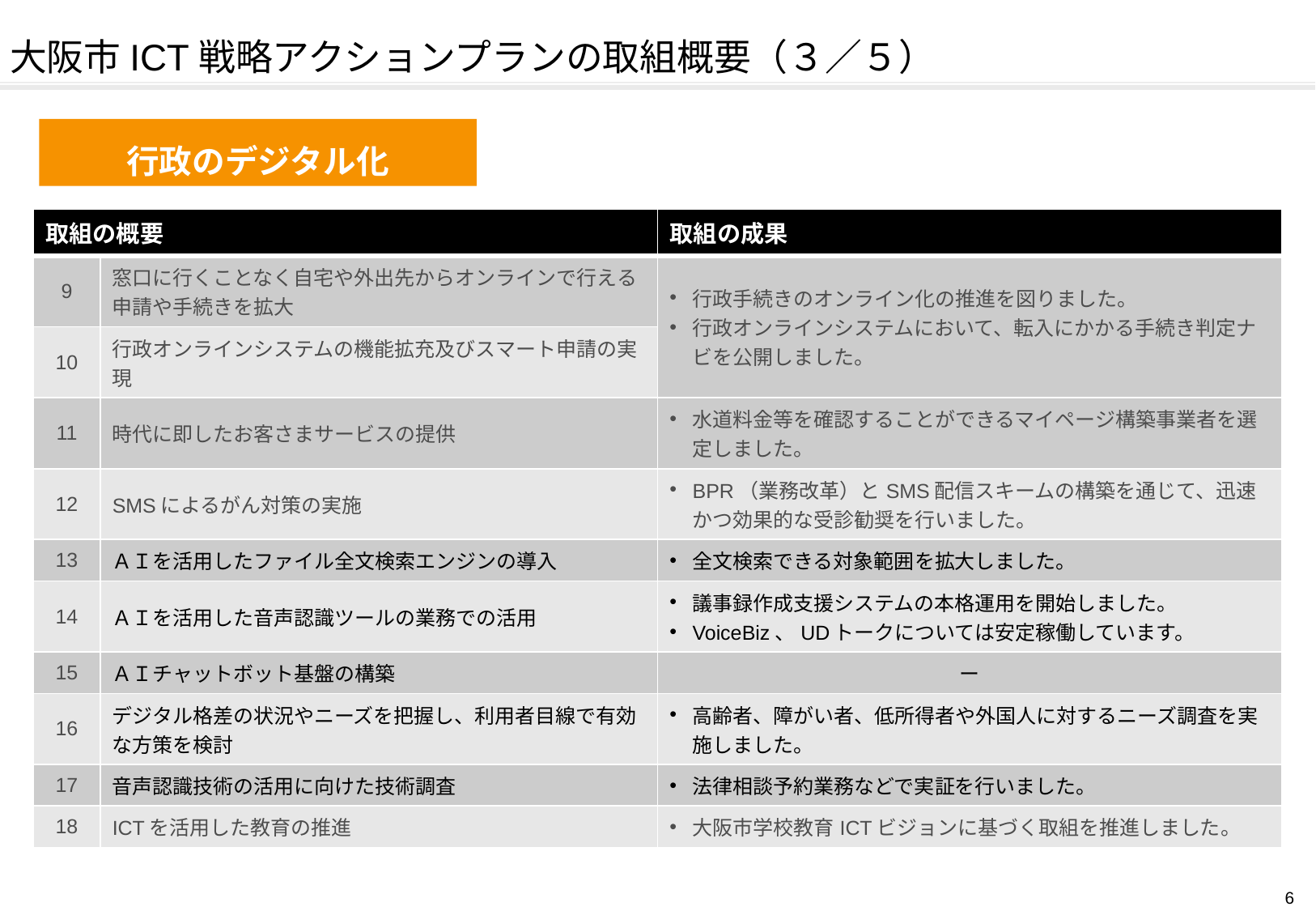

大阪市ICT戦略アクションプランの取組概要（３／５）
行政のデジタル化
| 取組の概要 |  | 取組の成果 |
| --- | --- | --- |
| 9 | 窓口に行くことなく自宅や外出先からオンラインで行える申請や手続きを拡大 | 行政手続きのオンライン化の推進を図りました。 行政オンラインシステムにおいて、転入にかかる手続き判定ナビを公開しました。 |
| 10 | 行政オンラインシステムの機能拡充及びスマート申請の実現 |  |
| 11 | 時代に即したお客さまサービスの提供 | 水道料金等を確認することができるマイページ構築事業者を選定しました。 |
| 12 | SMSによるがん対策の実施 | BPR（業務改革）とSMS配信スキームの構築を通じて、迅速かつ効果的な受診勧奨を行いました。 |
| 13 | ＡＩを活用したファイル全文検索エンジンの導入 | 全文検索できる対象範囲を拡大しました。 |
| 14 | ＡＩを活用した音声認識ツールの業務での活用 | 議事録作成支援システムの本格運用を開始しました。 VoiceBiz、UDトークについては安定稼働しています。 |
| 15 | ＡＩチャットボット基盤の構築 | ー |
| 16 | デジタル格差の状況やニーズを把握し、利用者目線で有効な方策を検討 | 高齢者、障がい者、低所得者や外国人に対するニーズ調査を実施しました。 |
| 17 | 音声認識技術の活用に向けた技術調査 | 法律相談予約業務などで実証を行いました。 |
| 18 | ICTを活用した教育の推進 | 大阪市学校教育ICTビジョンに基づく取組を推進しました。 |
6